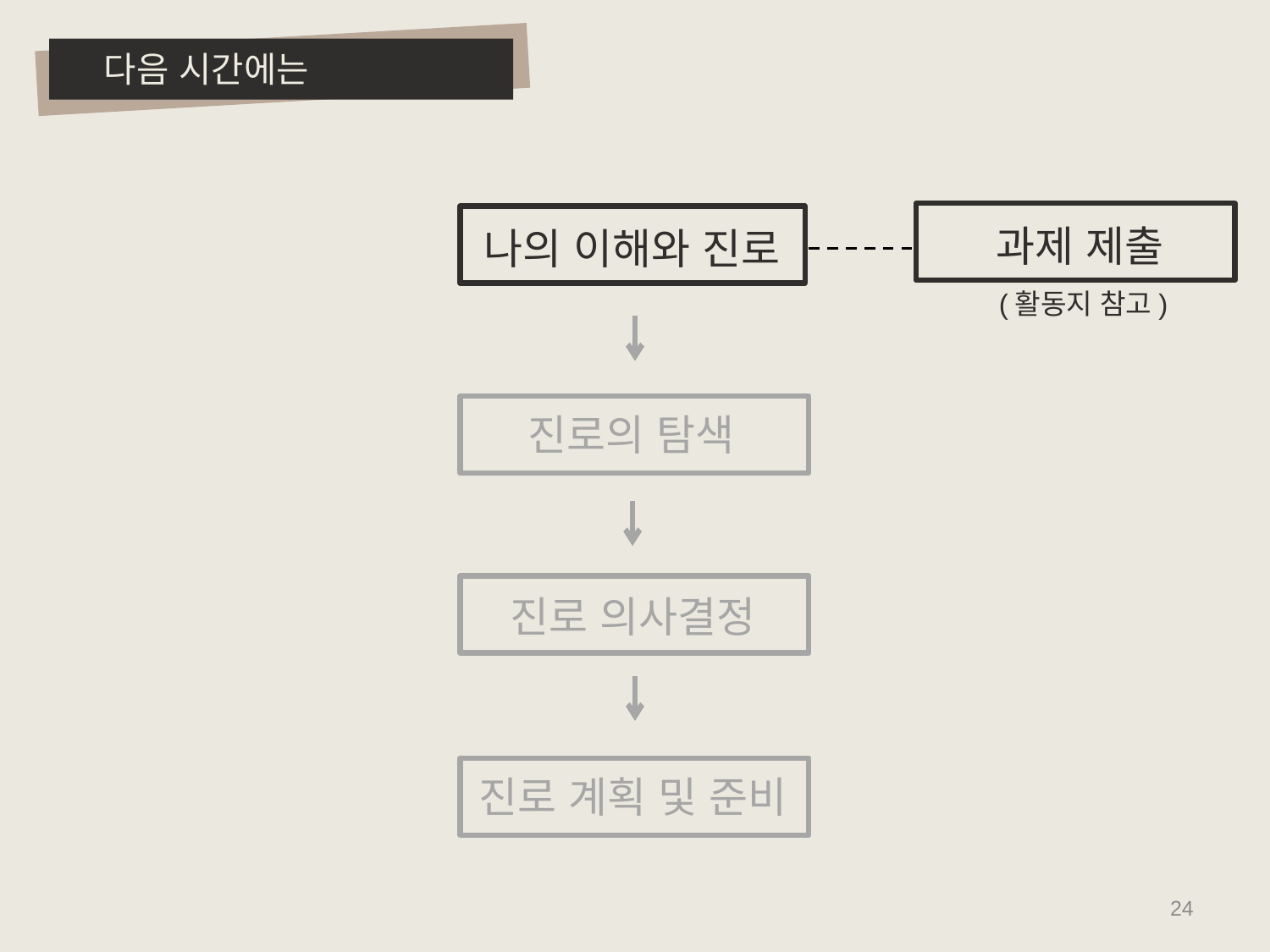

다음 시간에는

과제 제출
나의 이해와 진로
(활동지 참고)

진로의 탐색

진로 의사결정

진로 계획 및 준비
24